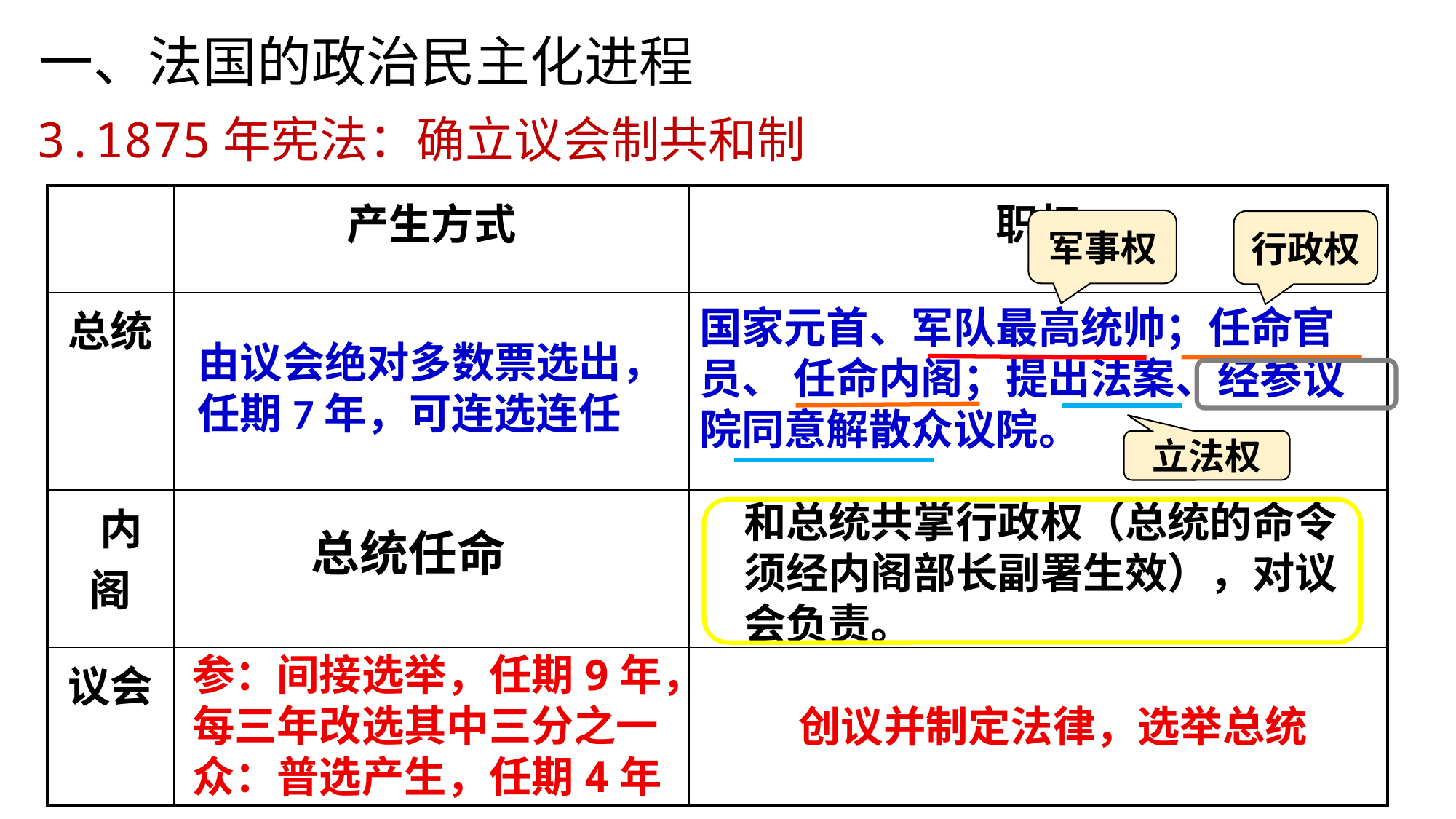

# 一、法国的政治民主化进程
3.1875年宪法：确立议会制共和制
|  | 产生方式 | 职权 |
| --- | --- | --- |
| 总统 |  |  |
| 内阁 |  |  |
| 议会 |  |  |
军事权
行政权
国家元首、军队最高统帅；任命官员、 任命内阁；提出法案、经参议院同意解散众议院。
由议会绝对多数票选出，任期7年，可连选连任

立法权
和总统共掌行政权（总统的命令须经内阁部长副署生效），对议会负责。

总统任命
参：间接选举，任期9年，每三年改选其中三分之一
众：普选产生，任期4年
创议并制定法律，选举总统